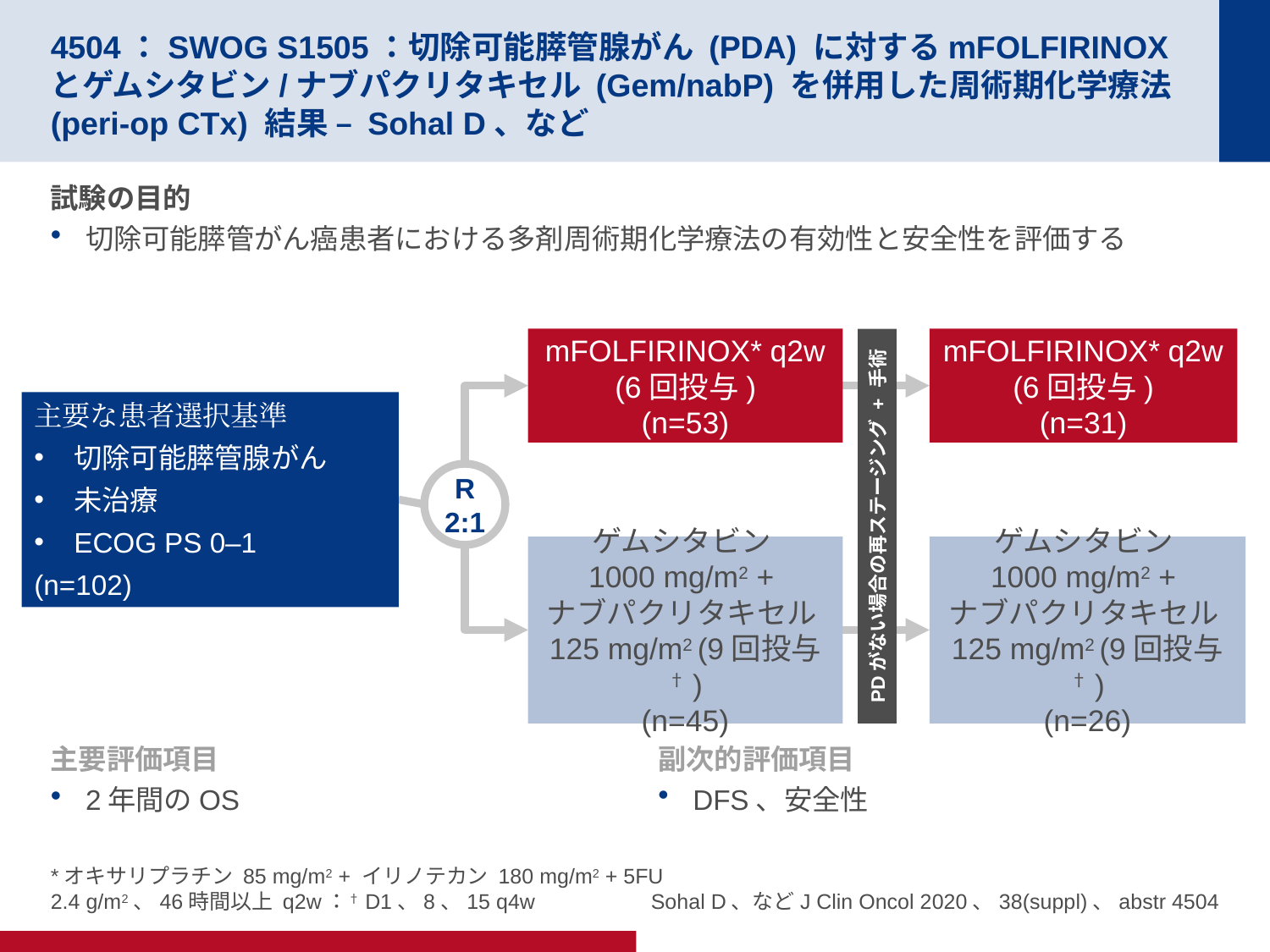

# 4504：SWOG S1505：切除可能膵管腺がん (PDA) に対するmFOLFIRINOXとゲムシタビン/ナブパクリタキセル (Gem/nabP) を併用した周術期化学療法 (peri-op CTx) 結果 – Sohal D、など
試験の目的
切除可能膵管がん癌患者における多剤周術期化学療法の有効性と安全性を評価する
mFOLFIRINOX* q2w (6回投与)
(n=53)
mFOLFIRINOX* q2w (6回投与)
(n=31)
主要な患者選択基準
切除可能膵管腺がん
未治療
ECOG PS 0–1
(n=102)
R
2:1
PDがない場合の再ステージング + 手術
ゲムシタビン
1000 mg/m2 +
ナブパクリタキセル
125 mg/m2 (9回投与†)
(n=45)
ゲムシタビン
1000 mg/m2 +
ナブパクリタキセル
125 mg/m2 (9回投与†)
(n=26)
主要評価項目
2年間のOS
副次的評価項目
DFS、安全性
*オキサリプラチン 85 mg/m2 + イリノテカン 180 mg/m2 + 5FU 2.4 g/m2、46時間以上 q2w：†D1、8、15 q4w
Sohal D、などJ Clin Oncol 2020、38(suppl)、abstr 4504